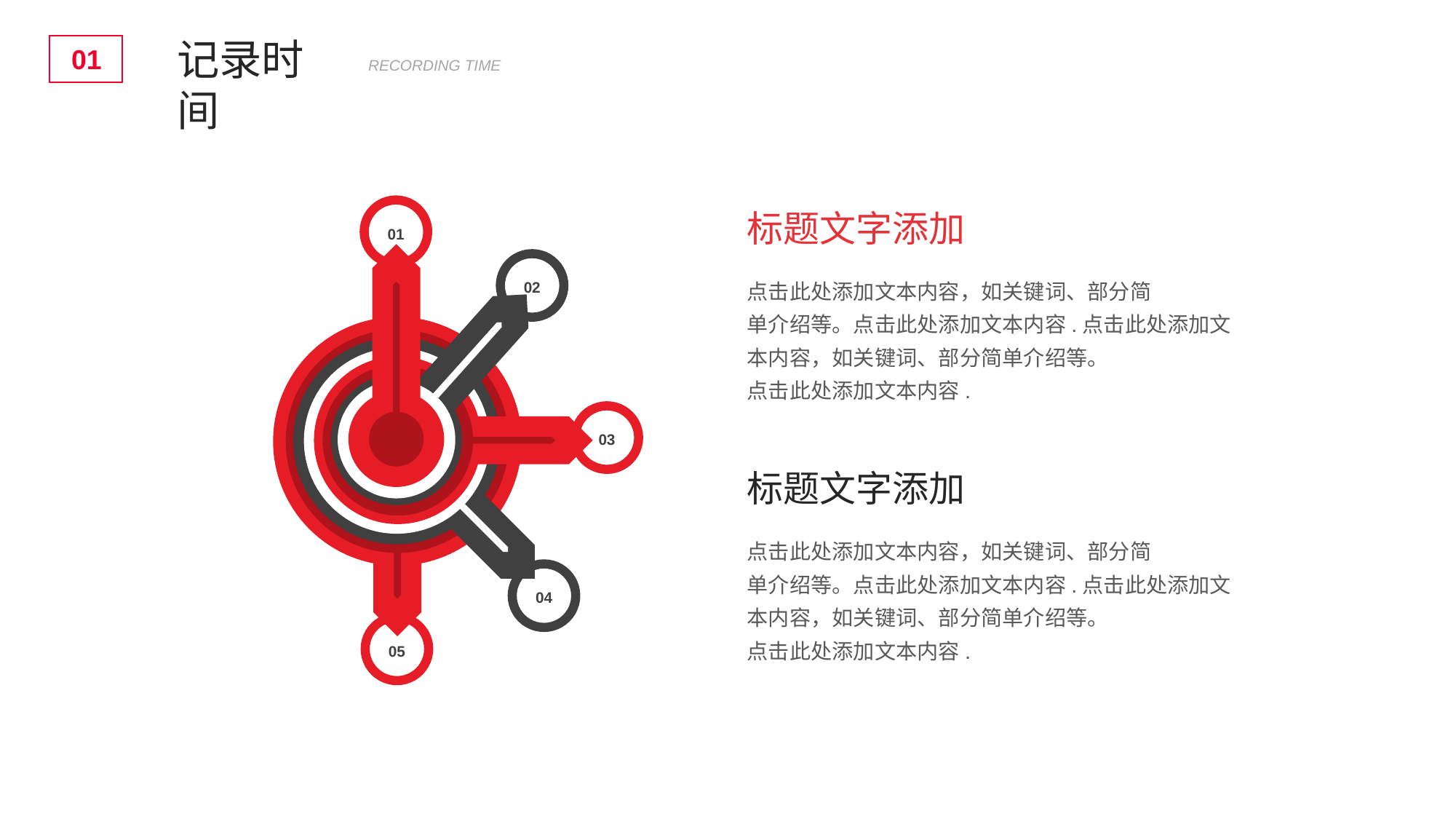

BY YUSHEN
记录时间

01
RECORDING TIME
01

02

03
04
05
标题文字添加
点击此处添加文本内容，如关键词、部分简
单介绍等。点击此处添加文本内容.点击此处添加文
本内容，如关键词、部分简单介绍等。
点击此处添加文本内容.
标题文字添加
点击此处添加文本内容，如关键词、部分简
单介绍等。点击此处添加文本内容.点击此处添加文
本内容，如关键词、部分简单介绍等。
点击此处添加文本内容.